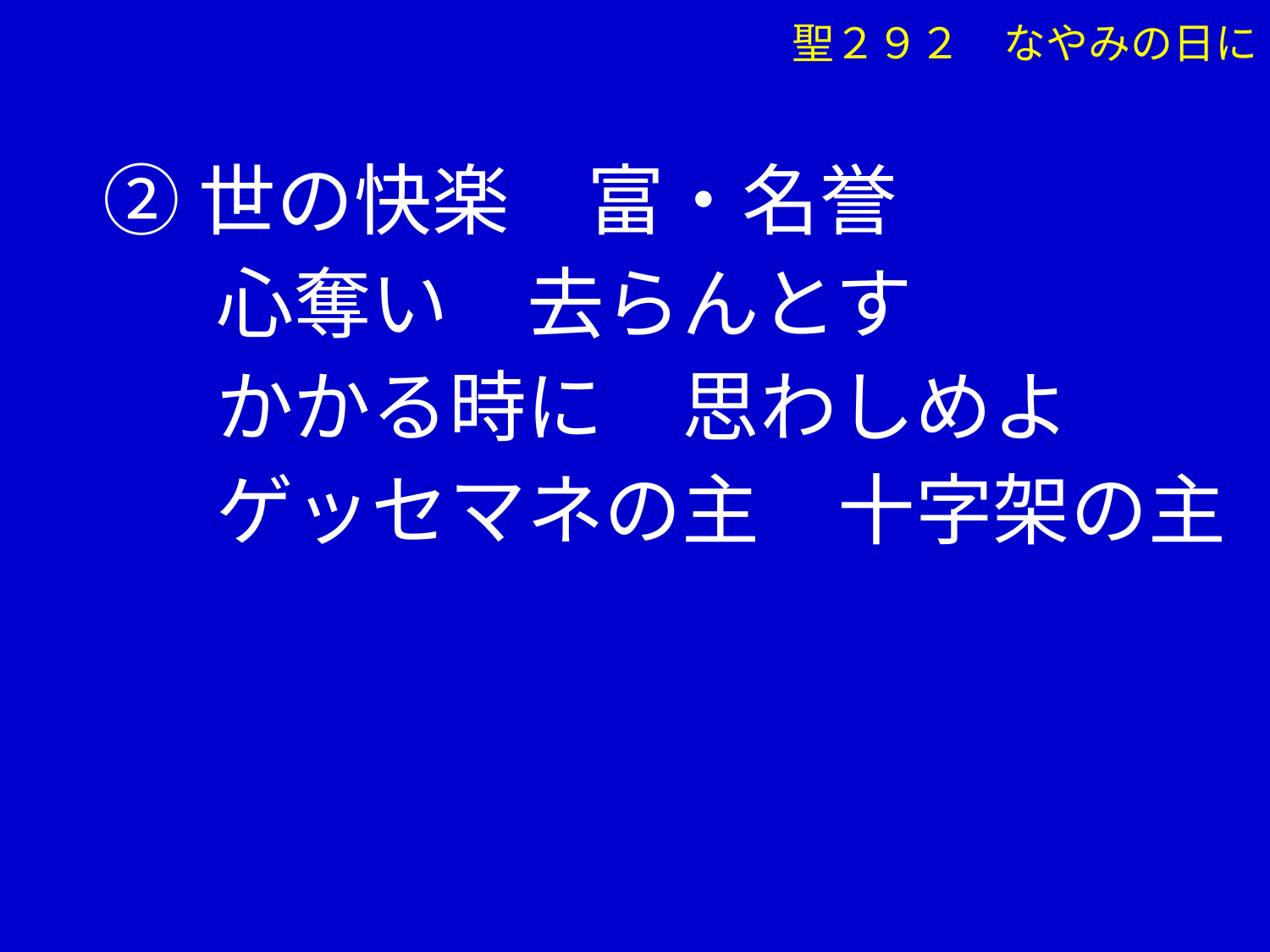

聖２９２　なやみの日に
②世の快楽　富・名誉
 　心奪い　去らんとす
 　かかる時に　思わしめよ
 　ゲッセマネの主　十字架の主